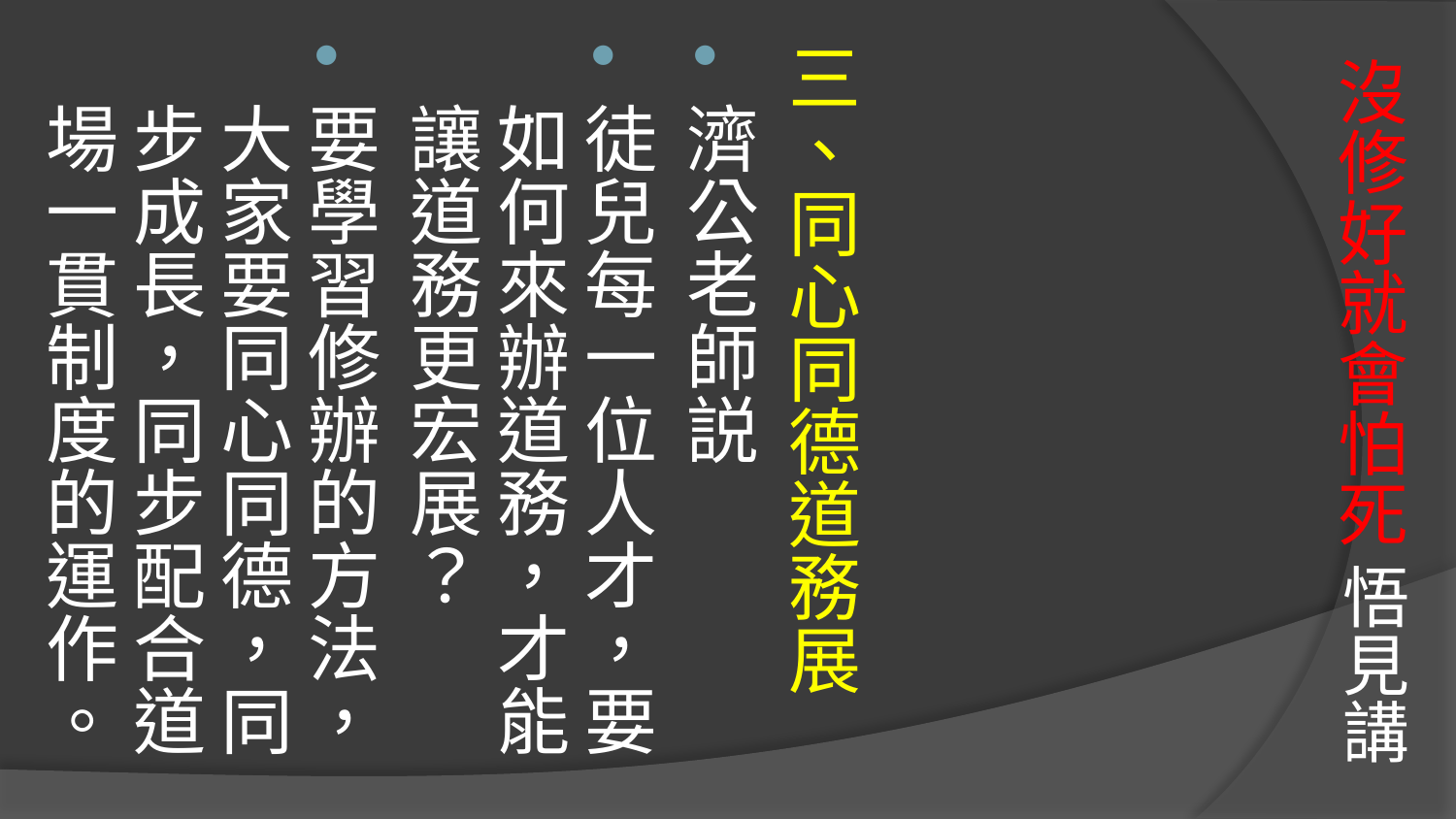

三、同心同德道務展
濟公老師説
徒兒每一位人才，要如何來辦道務，才能讓道務更宏展？
要學習修辦的方法，大家要同心同德，同步成長，同步配合道場一貫制度的運作。
# 沒修好就會怕死 悟見講